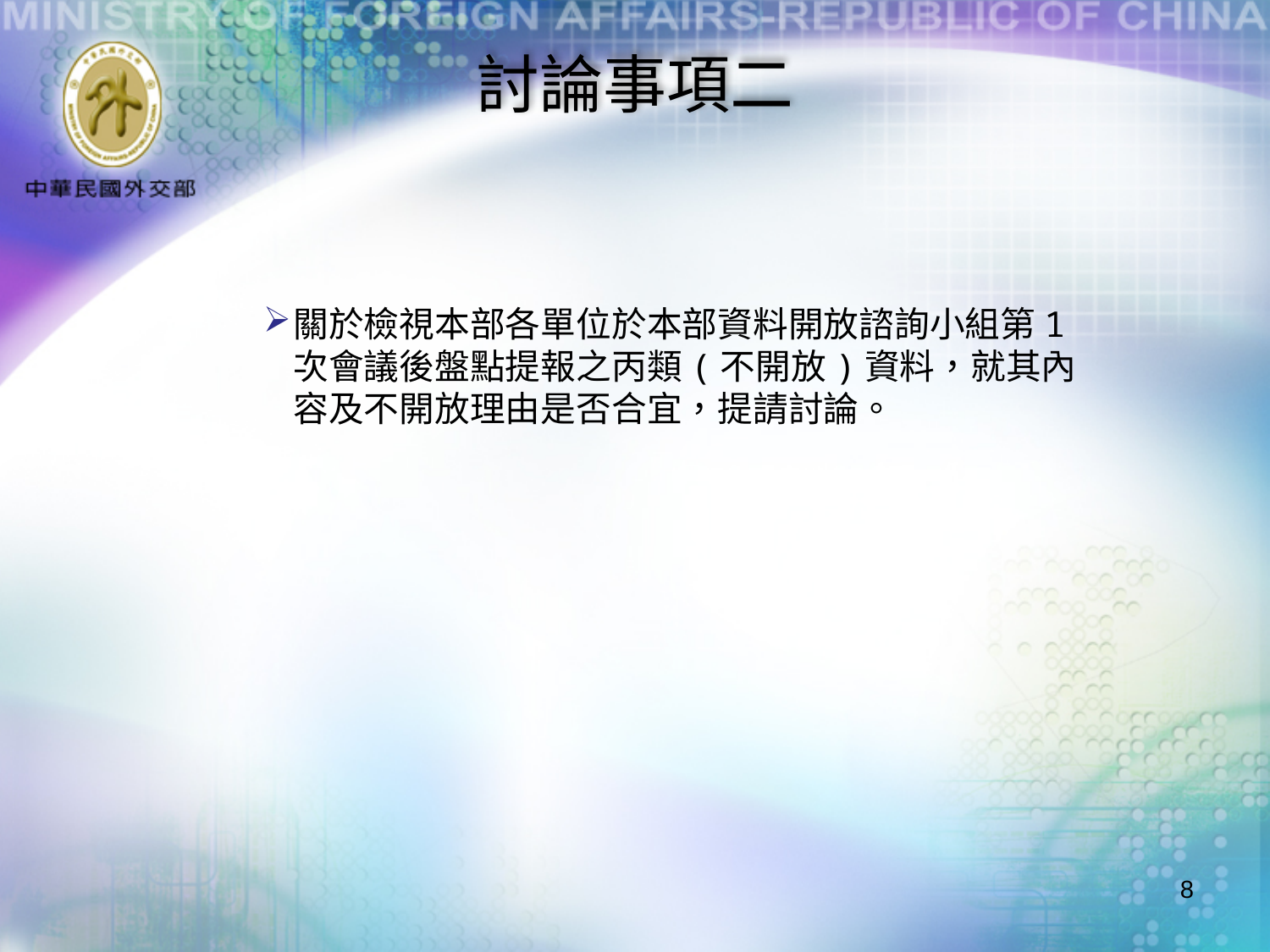

討論事項二

關於檢視本部各單位於本部資料開放諮詢小組第1次會議後盤點提報之丙類(不開放)資料，就其內容及不開放理由是否合宜，提請討論。
8